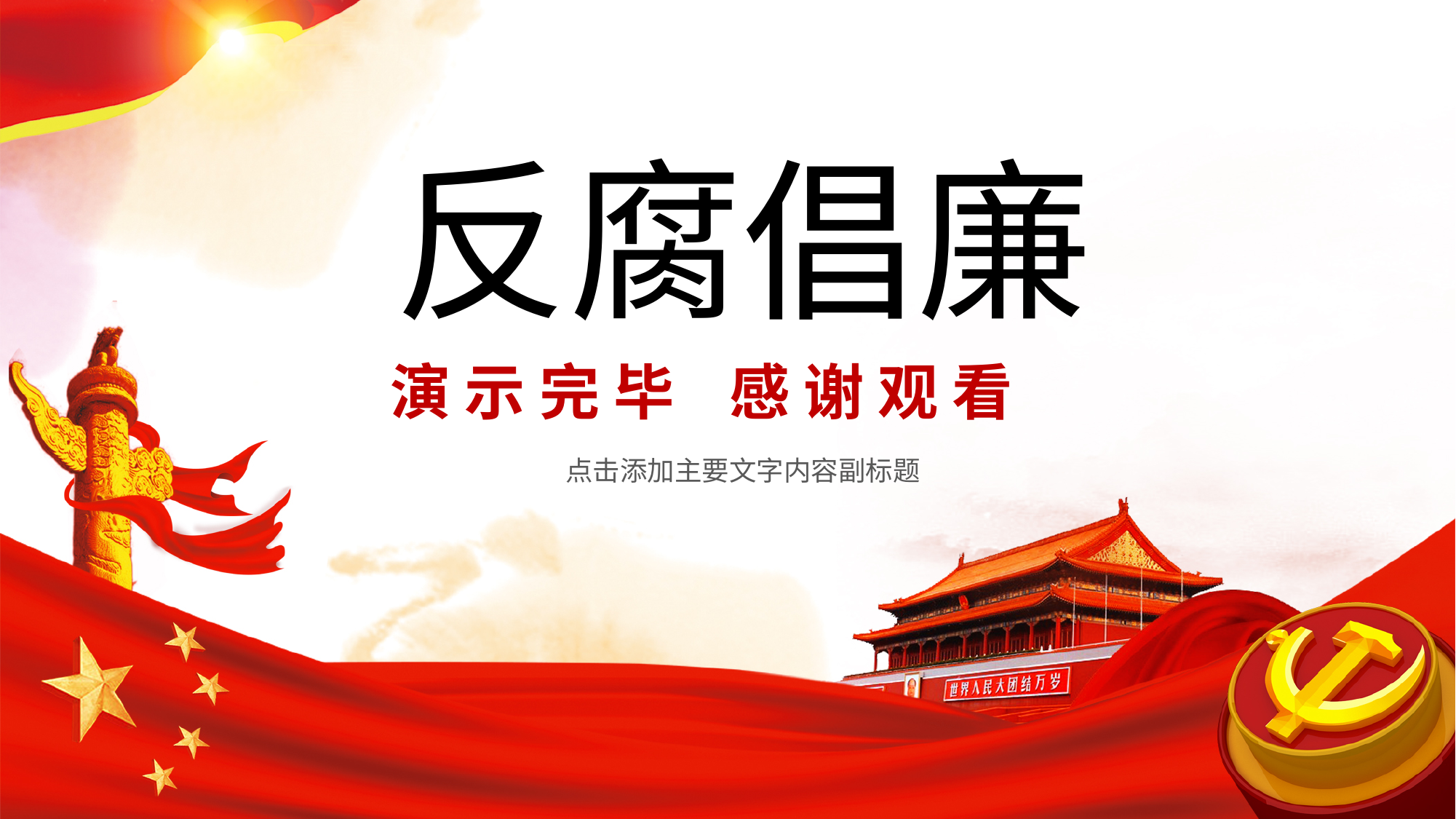

反腐倡廉
演 示 完 毕    感 谢 观 看
点击添加主要文字内容副标题